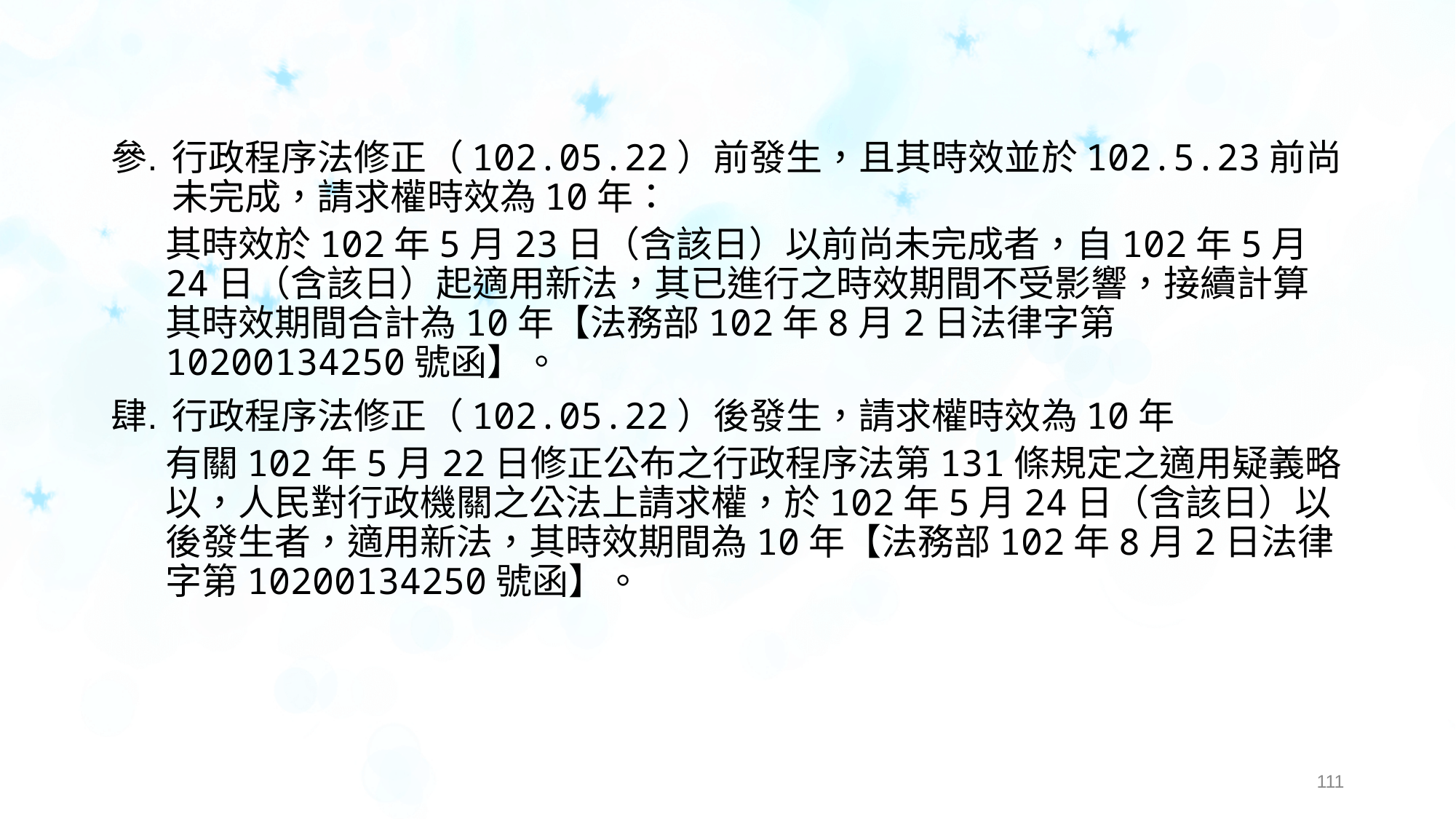

行政程序法修正（102.05.22）前發生，且其時效並於102.5.23前尚未完成，請求權時效為10年：
其時效於102年5月23日（含該日）以前尚未完成者，自102年5月24日（含該日）起適用新法，其已進行之時效期間不受影響，接續計算其時效期間合計為10年【法務部102年8月2日法律字第10200134250號函】。
行政程序法修正（102.05.22）後發生，請求權時效為10年
有關102年5月22日修正公布之行政程序法第131條規定之適用疑義略以，人民對行政機關之公法上請求權，於102年5月24日（含該日）以後發生者，適用新法，其時效期間為10年【法務部102年8月2日法律字第10200134250號函】。

111